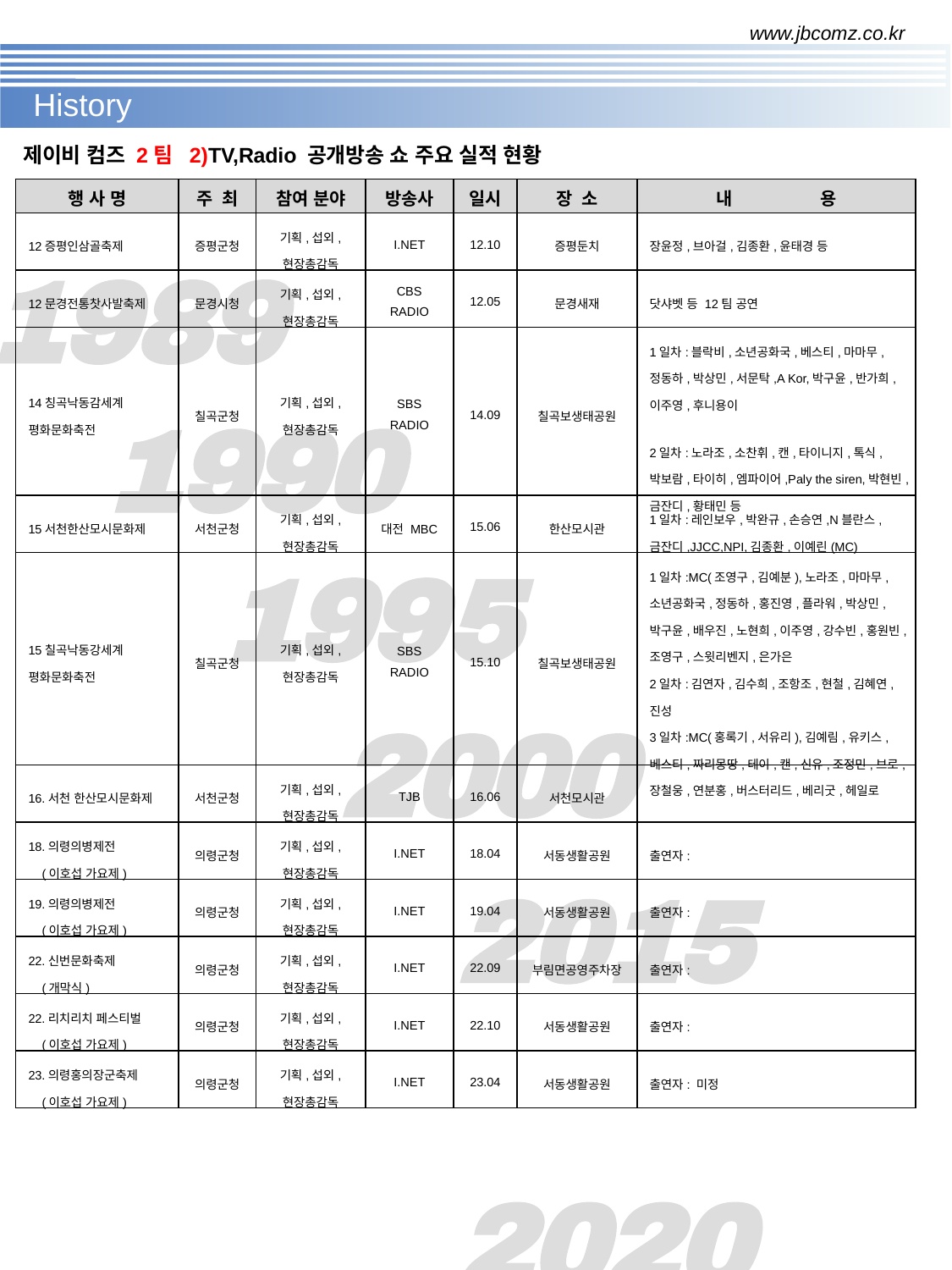

www.jbcomz.co.kr

History
제이비 컴즈 2팀  2)TV,Radio 공개방송 쇼 주요 실적 현황
| 행 사 명 | 주 최 | 참여 분야 | 방송사 | 일시 | 장 소 | 내 용 |
| --- | --- | --- | --- | --- | --- | --- |
| 12증평인삼골축제 | 증평군청 | 기획,섭외, 현장총감독 | I.NET | 12.10 | 증평둔치 | 장윤정,브아걸,김종환,윤태경 등 |
| 12문경전통찻사발축제 | 문경시청 | 기획,섭외, 현장총감독 | CBS RADIO | 12.05 | 문경새재 | 닷샤벳 등 12팀 공연 |
| 14칭곡낙동감세계 평화문화축전 | 칠곡군청 | 기획,섭외, 현장총감독 | SBS RADIO | 14.09 | 칠곡보생태공원 | 1일차:블락비,소년공화국,베스티,마마무,정동하,박상민,서문탁,A Kor,박구윤,반가희,이주영,후니용이 2일차:노라조,소찬휘,캔,타이니지,톡식,박보람,타이히,엠파이어,Paly the siren,박현빈,금잔디,황태민 등 |
| 15서천한산모시문화제 | 서천군청 | 기획,섭외, 현장총감독 | 대전 MBC | 15.06 | 한산모시관 | 1일차:레인보우,박완규,손승연,N블란스,금잔디,JJCC,NPI,김종환,이예린(MC) |
| 15칠곡낙동강세계 평화문화축전 | 칠곡군청 | 기획,섭외, 현장총감독 | SBS RADIO | 15.10 | 칠곡보생태공원 | 1일차:MC(조영구,김예분),노라조,마마무,소년공화국,정동하,홍진영,플라워,박상민,박구윤,배우진,노현희,이주영,강수빈,홍원빈,조영구,스윗리벤지,은가은 2일차:김연자,김수희,조항조,현철,김혜연,진성 3일차:MC(홍록기,서유리),김예림,유키스,베스티,짜리몽땅,테이,캔,신유,조정민,브로,장철웅,연분홍,버스터리드,베리굿,헤일로 |
| 16.서천 한산모시문화제 | 서천군청 | 기획,섭외, 현장총감독 | TJB | 16.06 | 서천모시관 |  |
| 18.의령의병제전 (이호섭 가요제) | 의령군청 | 기획,섭외, 현장총감독 | I.NET | 18.04 | 서동생활공원 | 출연자: |
| 19.의령의병제전 (이호섭 가요제) | 의령군청 | 기획,섭외, 현장총감독 | I.NET | 19.04 | 서동생활공원 | 출연자: |
| 22.신번문화축제 (개막식) | 의령군청 | 기획,섭외, 현장총감독 | I.NET | 22.09 | 부림면공영주차장 | 출연자: |
| 22.리치리치 페스티벌 (이호섭 가요제) | 의령군청 | 기획,섭외, 현장총감독 | I.NET | 22.10 | 서동생활공원 | 출연자: |
| 23.의령홍의장군축제 (이호섭 가요제) | 의령군청 | 기획,섭외, 현장총감독 | I.NET | 23.04 | 서동생활공원 | 출연자: 미정 |
1989
1990
1995
2000
2015
		2020